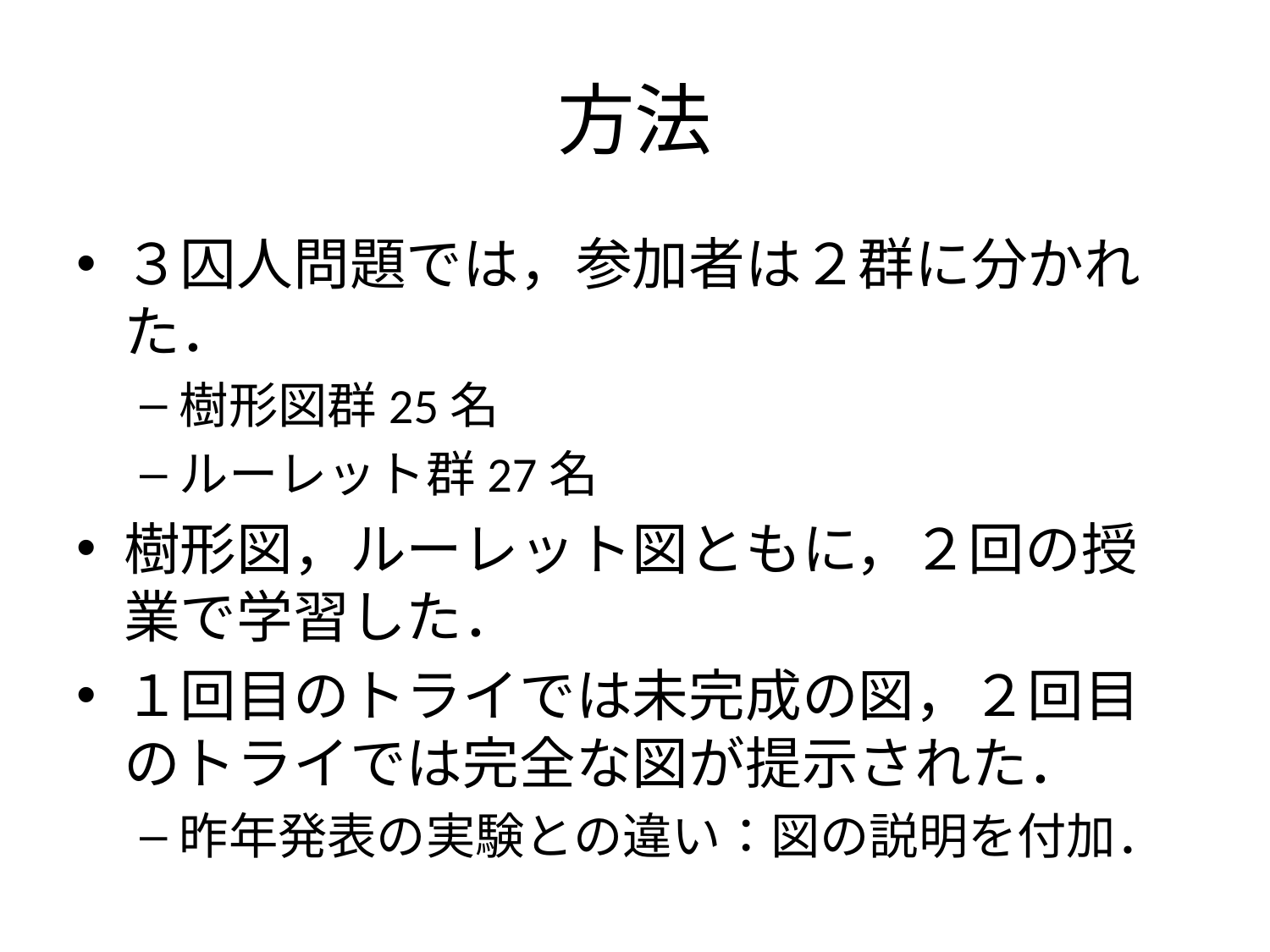

# 方法
３囚人問題では，参加者は２群に分かれた．
樹形図群25名
ルーレット群27名
樹形図，ルーレット図ともに，２回の授業で学習した．
１回目のトライでは未完成の図，２回目のトライでは完全な図が提示された．
昨年発表の実験との違い：図の説明を付加．